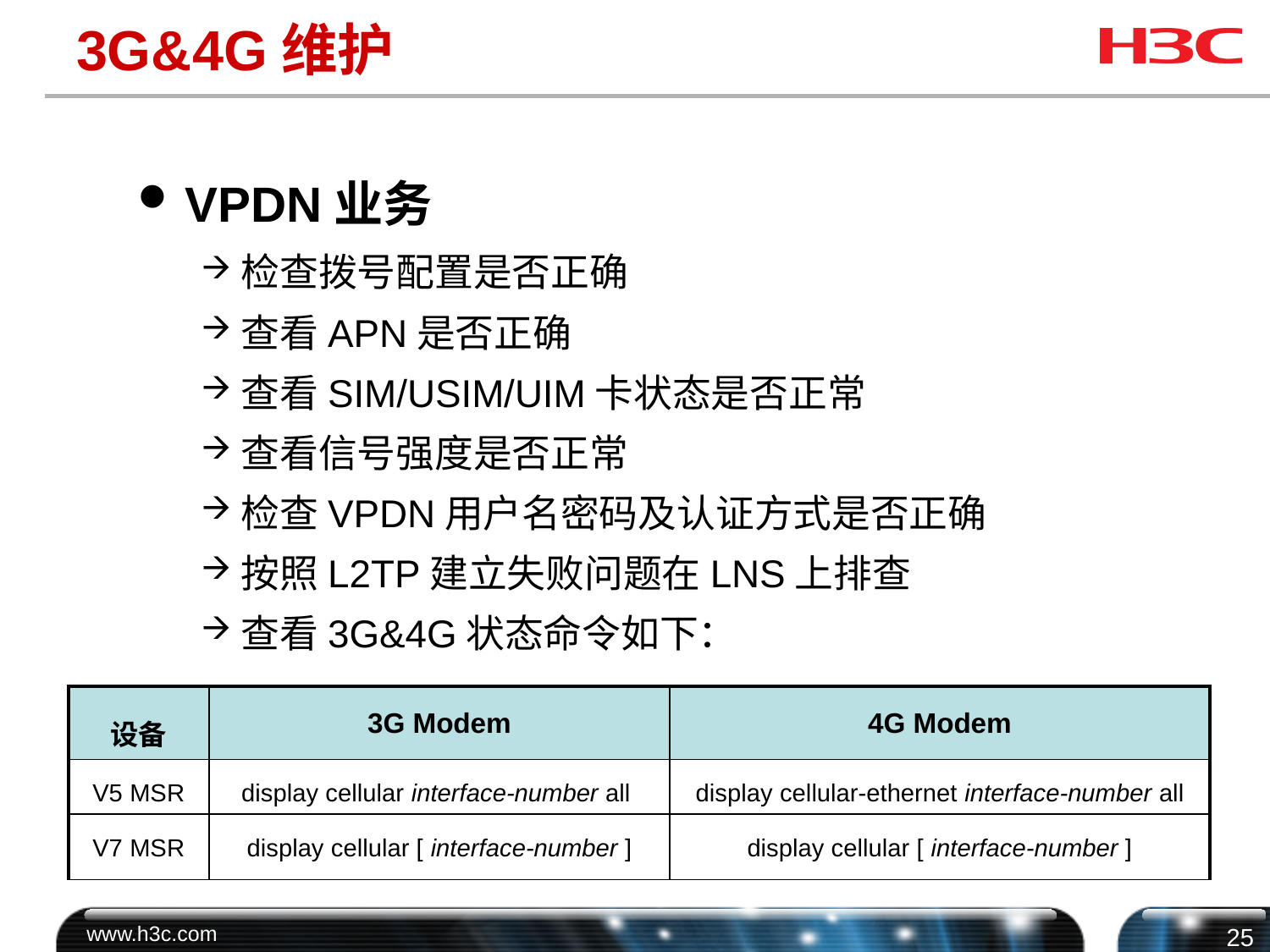

# 3G&4G维护
VPDN业务
检查拨号配置是否正确
查看APN是否正确
查看SIM/USIM/UIM卡状态是否正常
查看信号强度是否正常
检查VPDN用户名密码及认证方式是否正确
按照L2TP建立失败问题在LNS上排查
查看3G&4G状态命令如下：

| 设备 | 3G Modem | 4G Modem |
| --- | --- | --- |
| V5 MSR | display cellular interface-number all | display cellular-ethernet interface-number all |
| V7 MSR | display cellular [ interface-number ] | display cellular [ interface-number ] |